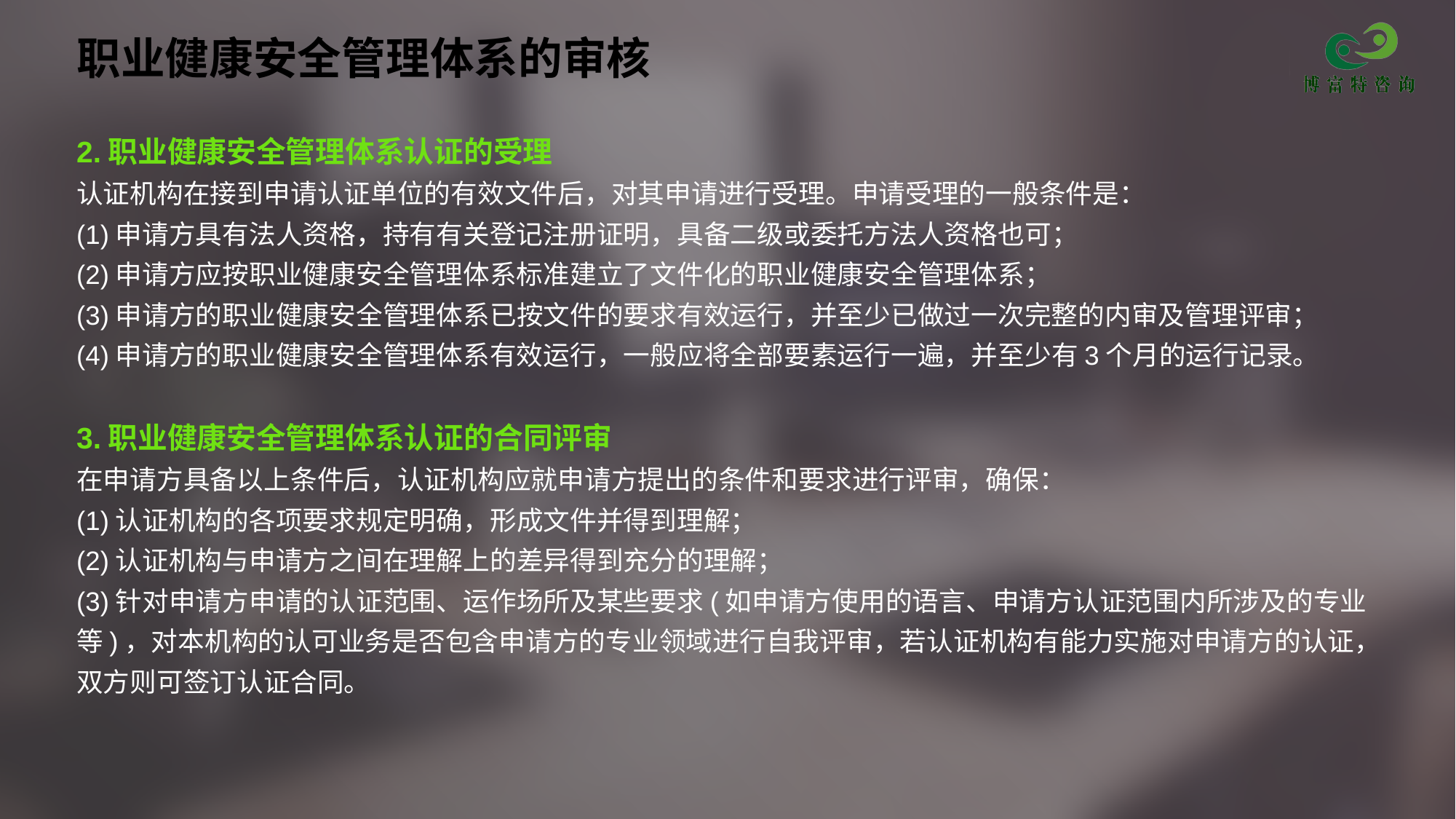

# 职业健康安全管理体系的审核
2.职业健康安全管理体系认证的受理
认证机构在接到申请认证单位的有效文件后，对其申请进行受理。申请受理的一般条件是：
(1)申请方具有法人资格，持有有关登记注册证明，具备二级或委托方法人资格也可；
(2)申请方应按职业健康安全管理体系标准建立了文件化的职业健康安全管理体系；
(3)申请方的职业健康安全管理体系已按文件的要求有效运行，并至少已做过一次完整的内审及管理评审；
(4)申请方的职业健康安全管理体系有效运行，一般应将全部要素运行一遍，并至少有3个月的运行记录。

3.职业健康安全管理体系认证的合同评审
在申请方具备以上条件后，认证机构应就申请方提出的条件和要求进行评审，确保：
(1)认证机构的各项要求规定明确，形成文件并得到理解；
(2)认证机构与申请方之间在理解上的差异得到充分的理解；
(3)针对申请方申请的认证范围、运作场所及某些要求(如申请方使用的语言、申请方认证范围内所涉及的专业
等)，对本机构的认可业务是否包含申请方的专业领域进行自我评审，若认证机构有能力实施对申请方的认证，
双方则可签订认证合同。